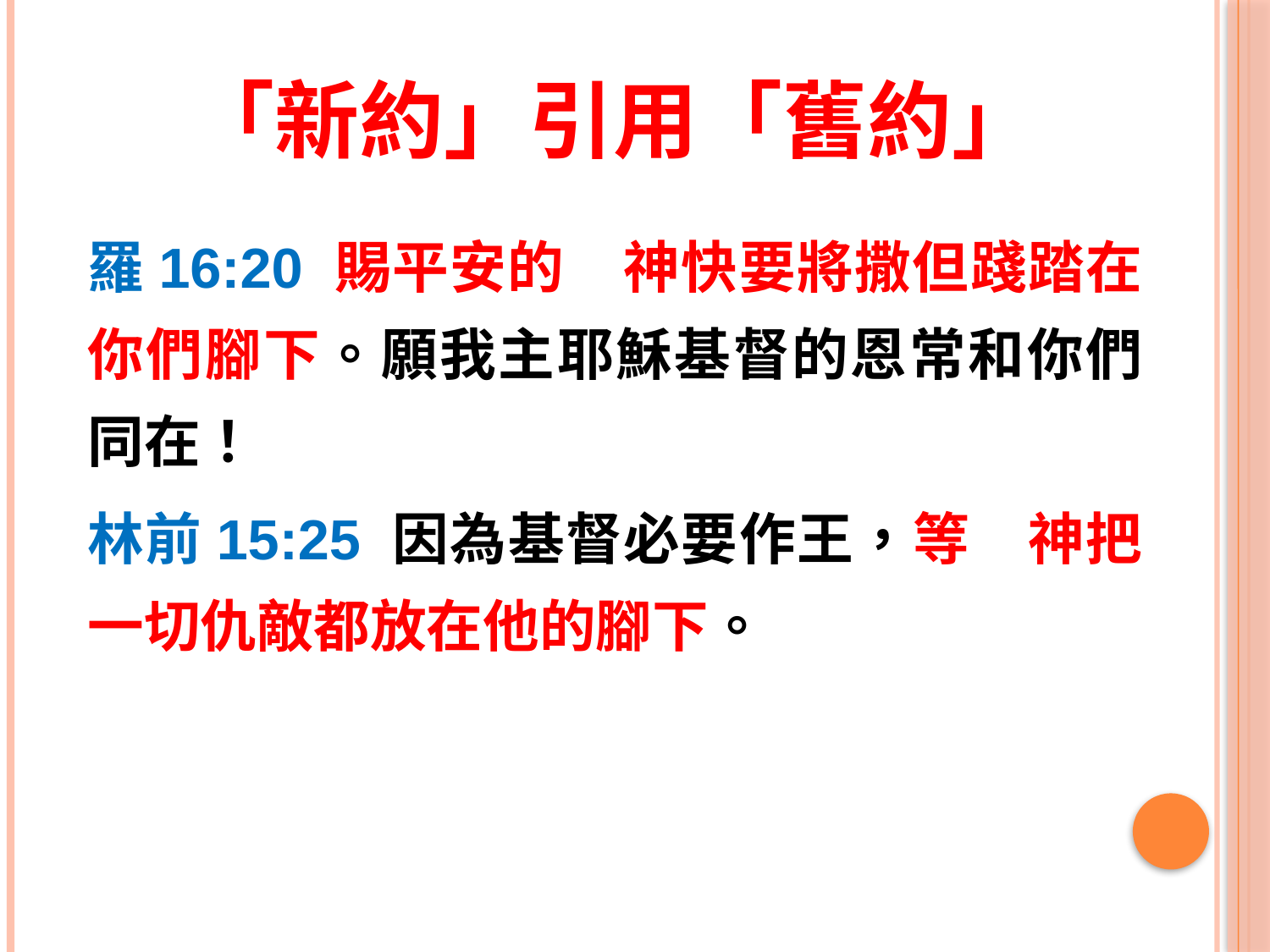

# 「新約」引用「舊約」
羅16:20 賜平安的　神快要將撒但踐踏在你們腳下。願我主耶穌基督的恩常和你們同在！
林前15:25 因為基督必要作王，等　神把一切仇敵都放在他的腳下。